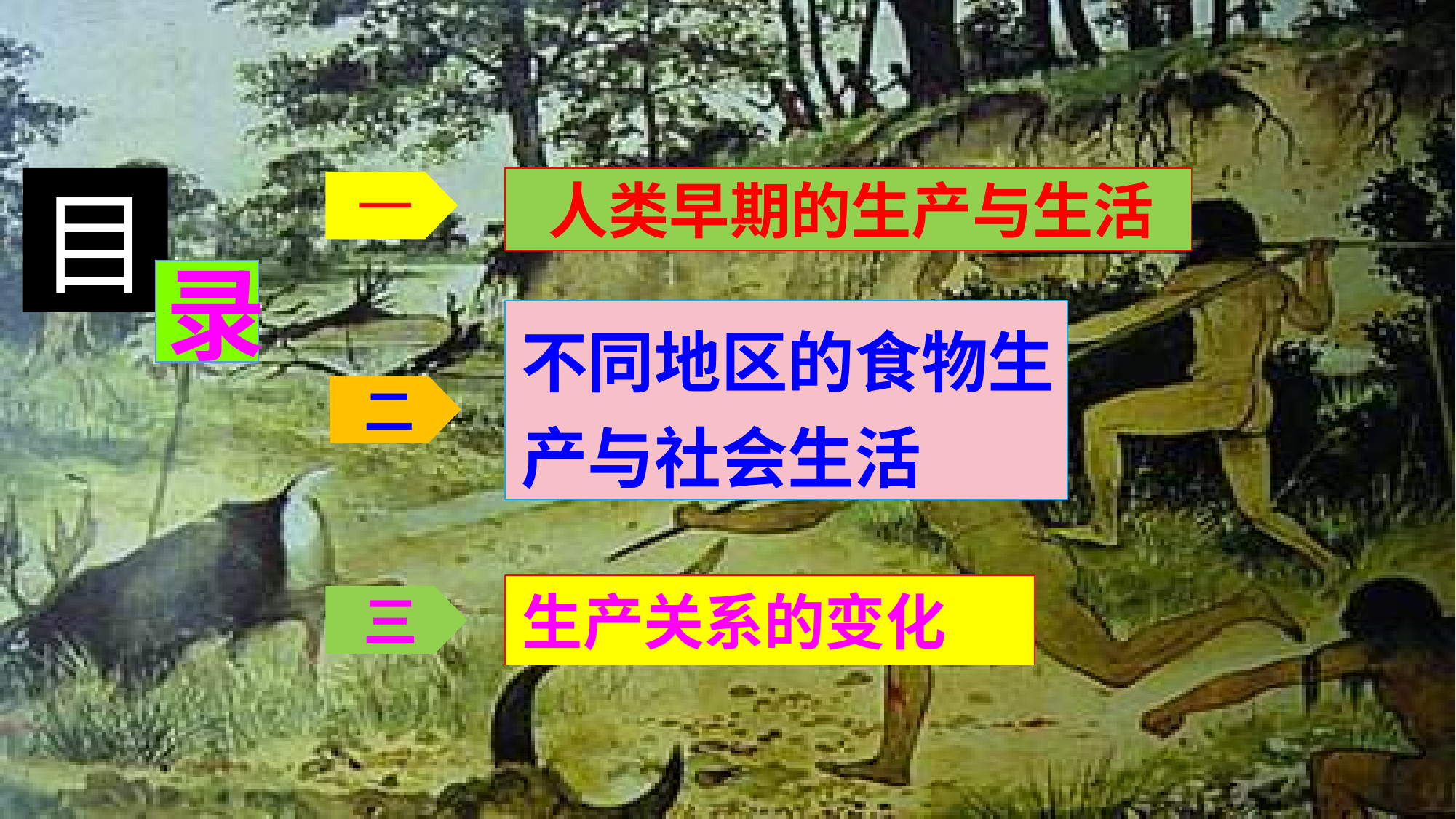

人类早期的生产与生活
目
一
录
不同地区的食物生产与社会生活
二
生产关系的变化
三